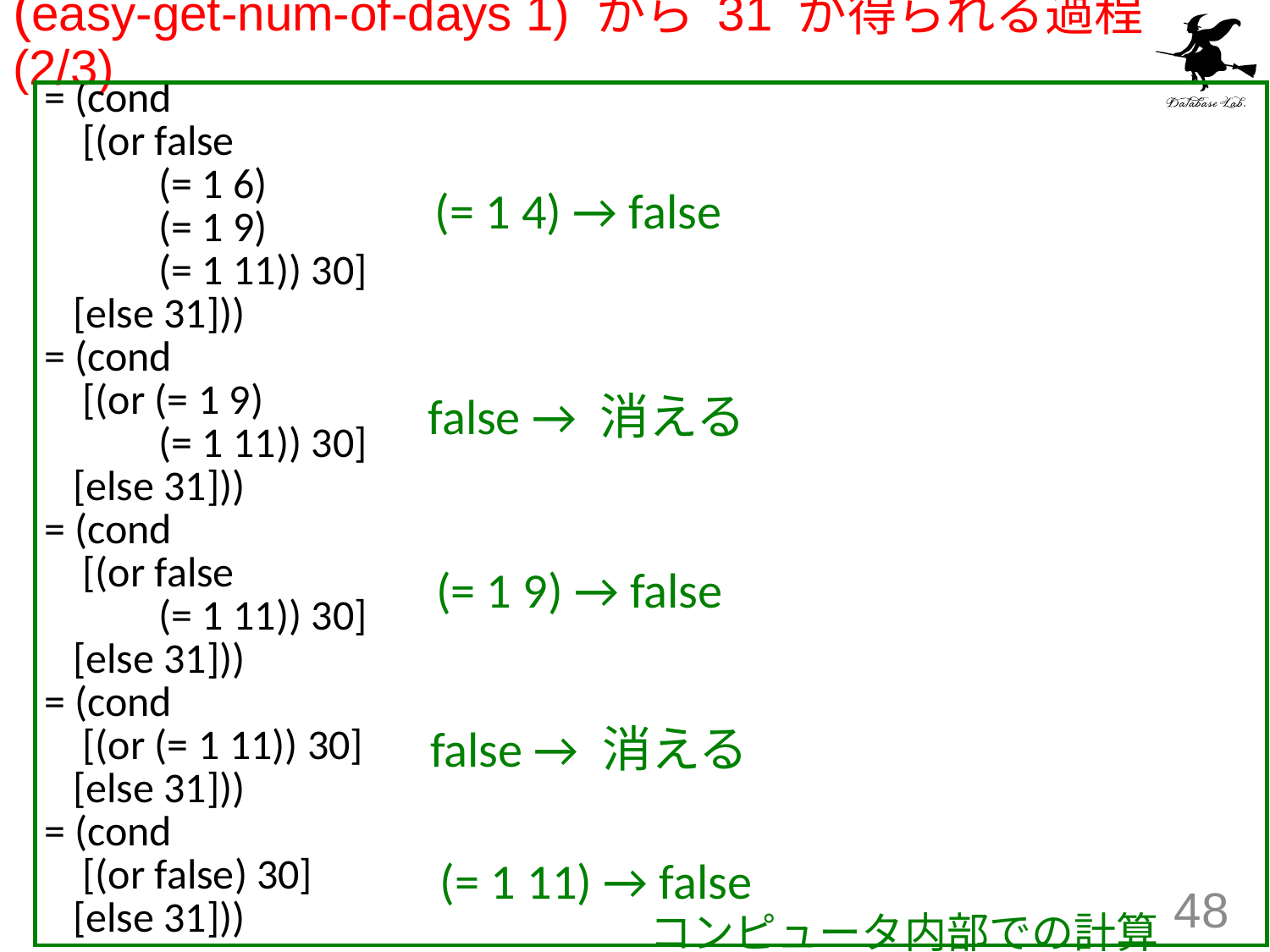

# (easy-get-num-of-days 1) から 31 が得られる過程 (2/3)
= (cond
    [(or false
            (= 1 6)
            (= 1 9)
            (= 1 11)) 30]
   [else 31]))
= (cond
    [(or (= 1 9)
            (= 1 11)) 30]
   [else 31]))
= (cond
    [(or false
            (= 1 11)) 30]
   [else 31]))
= (cond
    [(or (= 1 11)) 30]
   [else 31]))
= (cond
    [(or false) 30]
   [else 31]))

(= 1 4) → false
false → 消える
(= 1 9) → false
false → 消える
(= 1 11) → false
48
コンピュータ内部での計算